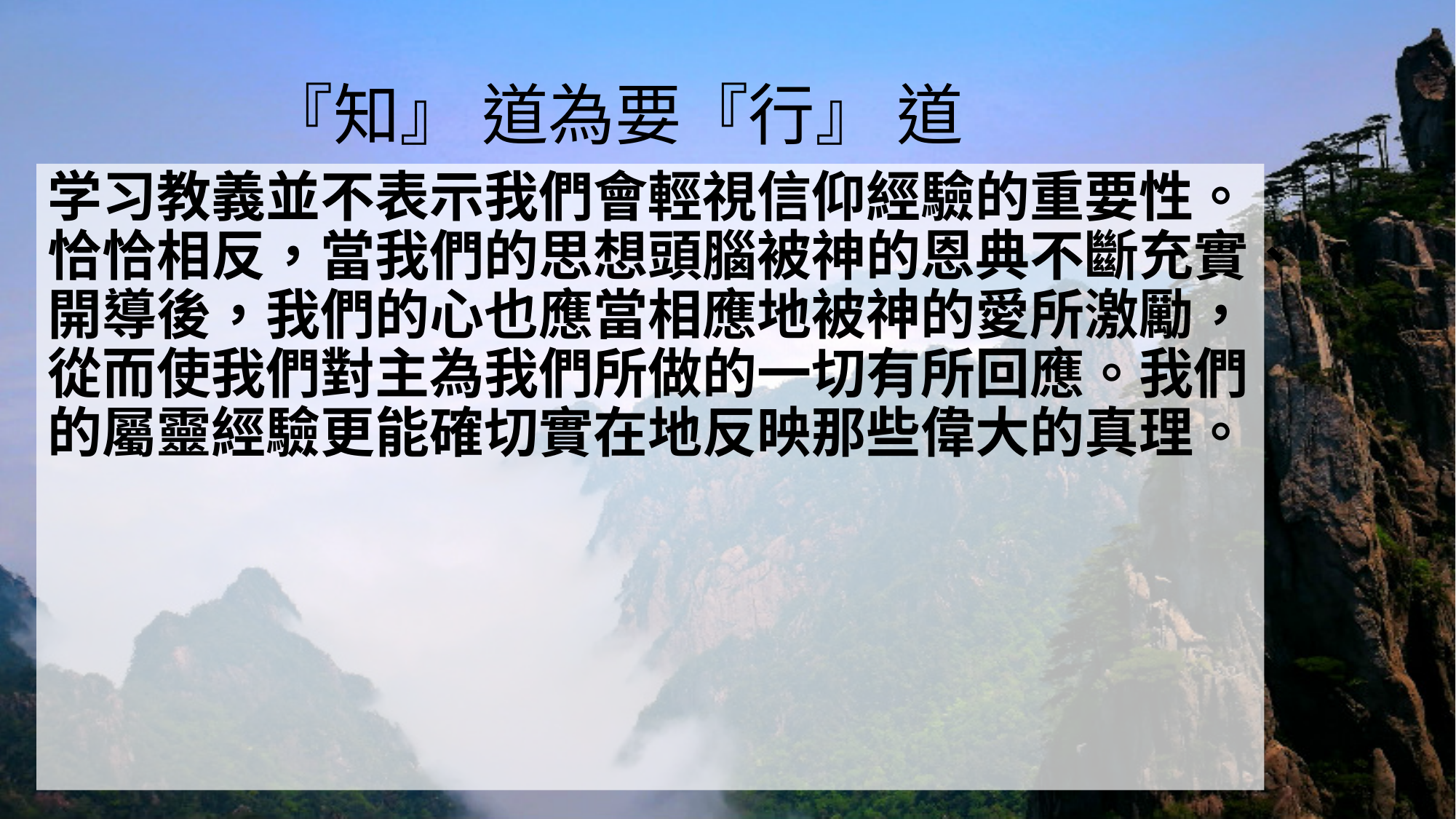

# 『知』 道為要『行』 道
学习教義並不表示我們會輕視信仰經驗的重要性。恰恰相反，當我們的思想頭腦被神的恩典不斷充實、開導後，我們的心也應當相應地被神的愛所激勵，從而使我們對主為我們所做的一切有所回應。我們的屬靈經驗更能確切實在地反映那些偉大的真理。